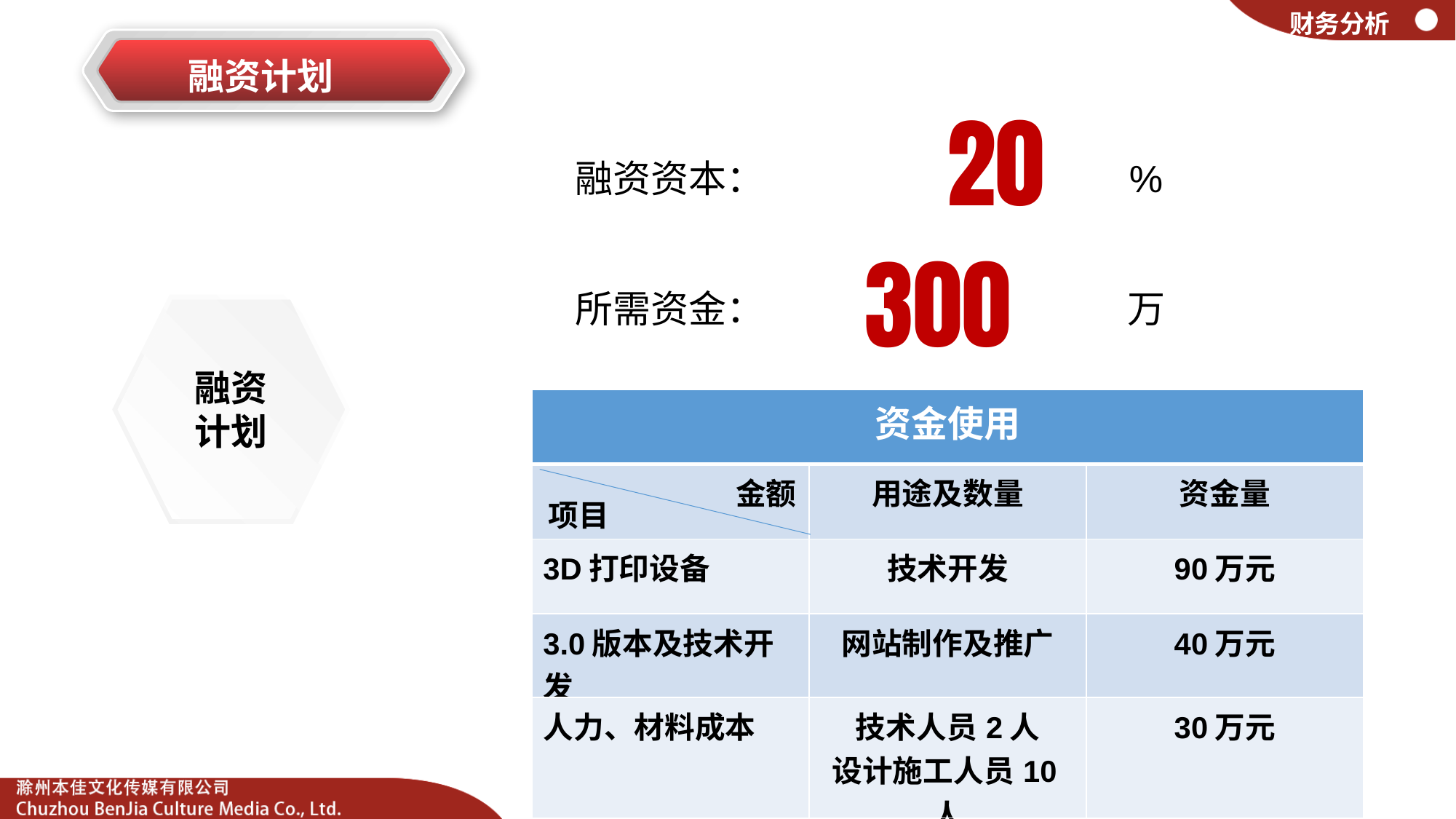

# 财务分析

融资计划
20
融资资本：
%
300
所需资金：
万

融资
计划
| 资金使用 |  |  |
| --- | --- | --- |
|  | 用途及数量 | 资金量 |
| 3D打印设备 | 技术开发 | 90万元 |
| 3.0版本及技术开发 | 网站制作及推广 | 40万元 |
| 人力、材料成本 | 技术人员2人 设计施工人员10人 | 30万元 |
金额
项目